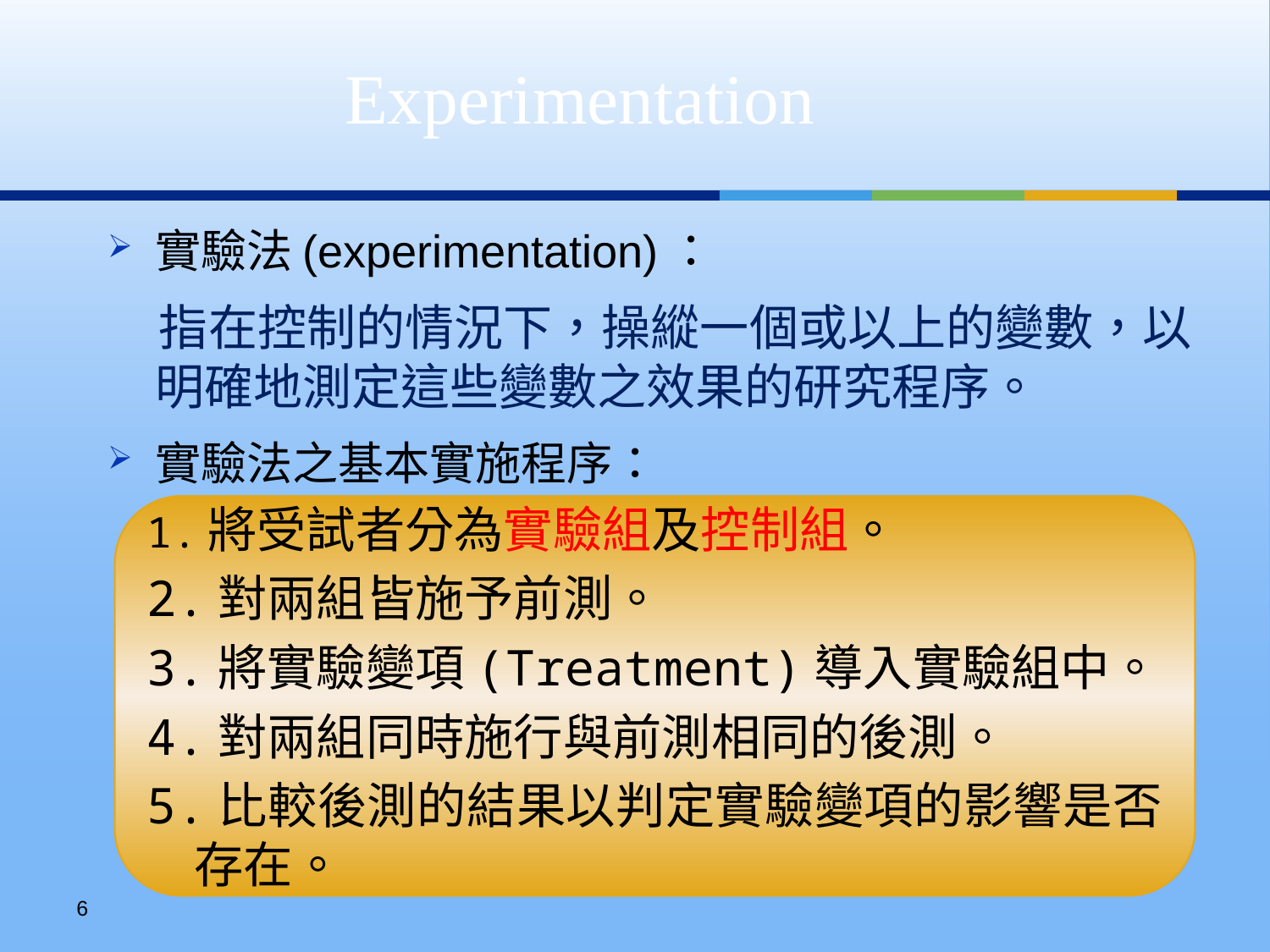

Experimentation
實驗法(experimentation)：
    指在控制的情況下，操縱一個或以上的變數，以明確地測定這些變數之效果的研究程序。
實驗法之基本實施程序：
1.將受試者分為實驗組及控制組。
2.對兩組皆施予前測。
3.將實驗變項(Treatment)導入實驗組中。
4.對兩組同時施行與前測相同的後測。
5.比較後測的結果以判定實驗變項的影響是否存在。
6